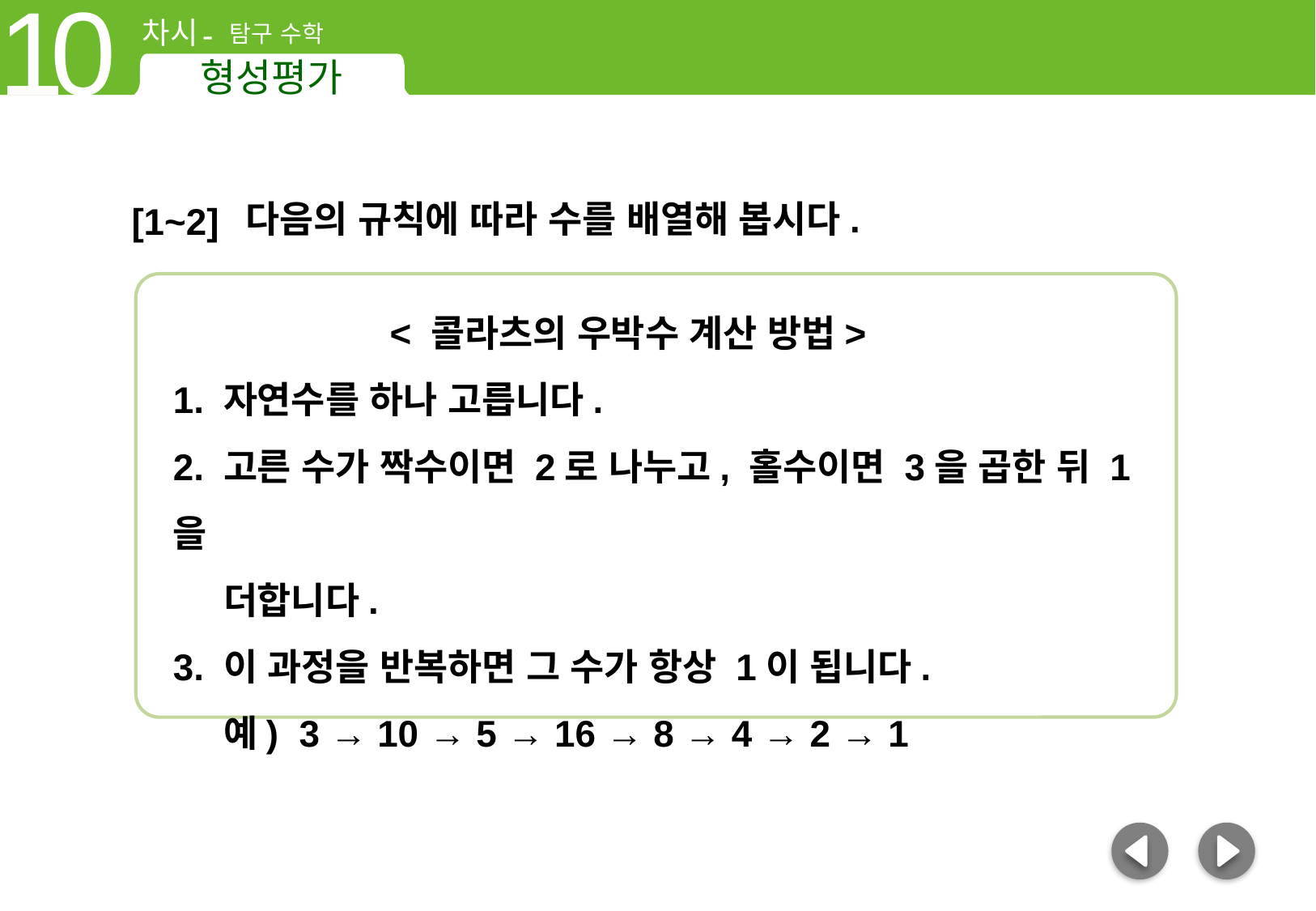

다음의 규칙에 따라 수를 배열해 봅시다.
[1~2]

                     < 콜라츠의 우박수 계산 방법>
1. 자연수를 하나 고릅니다.
2. 고른 수가 짝수이면 2로 나누고, 홀수이면 3을 곱한 뒤 1을
    더합니다.
3. 이 과정을 반복하면 그 수가 항상 1이 됩니다.
    예)  3 → 10 → 5 → 16 → 8 → 4 → 2 → 1